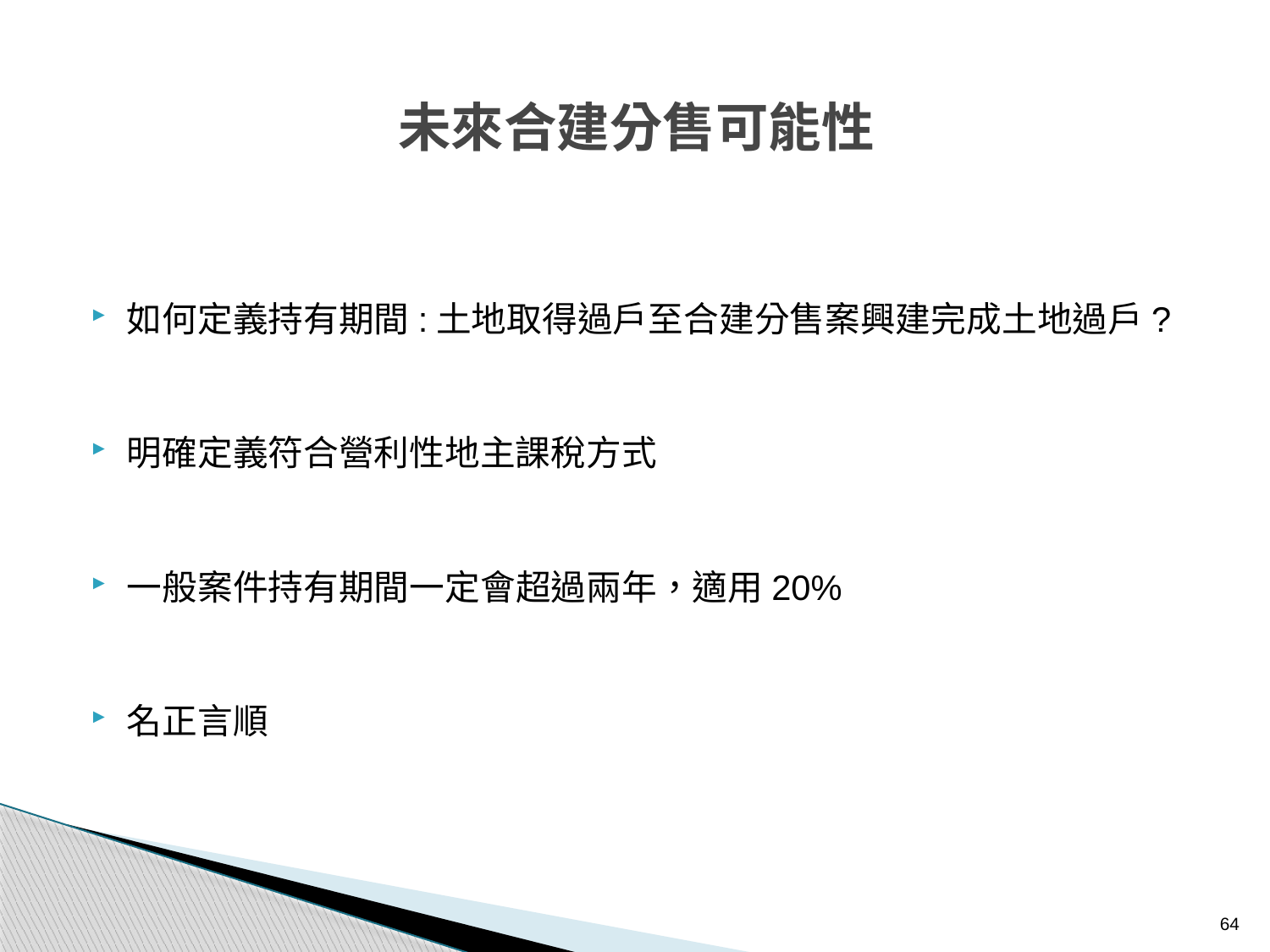

# 未來合建分售可能性
如何定義持有期間:土地取得過戶至合建分售案興建完成土地過戶?
明確定義符合營利性地主課稅方式
一般案件持有期間一定會超過兩年，適用20%
名正言順
64